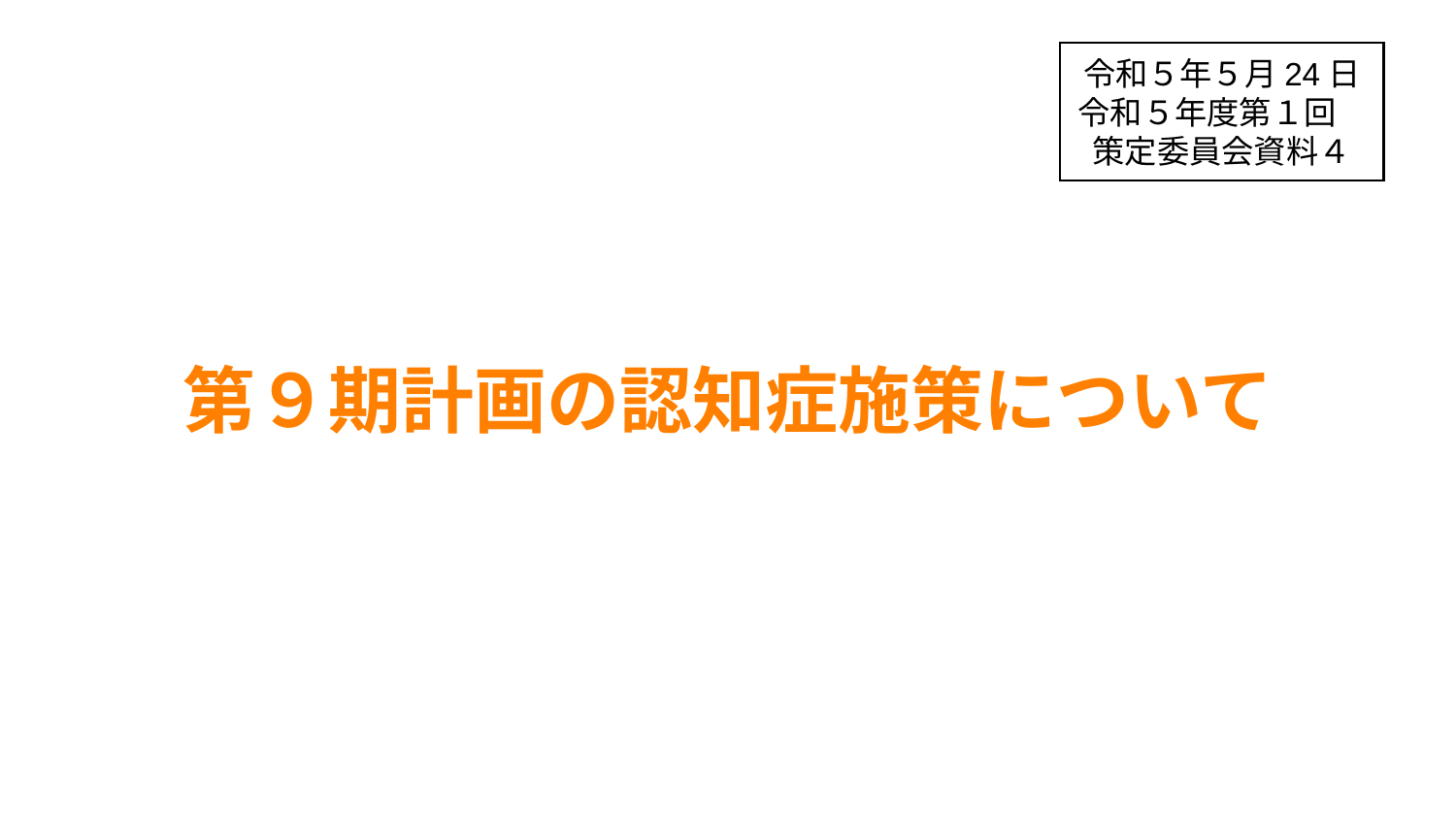

令和５年５月24日
令和５年度第１回     策定委員会資料４
# 第９期計画の認知症施策について